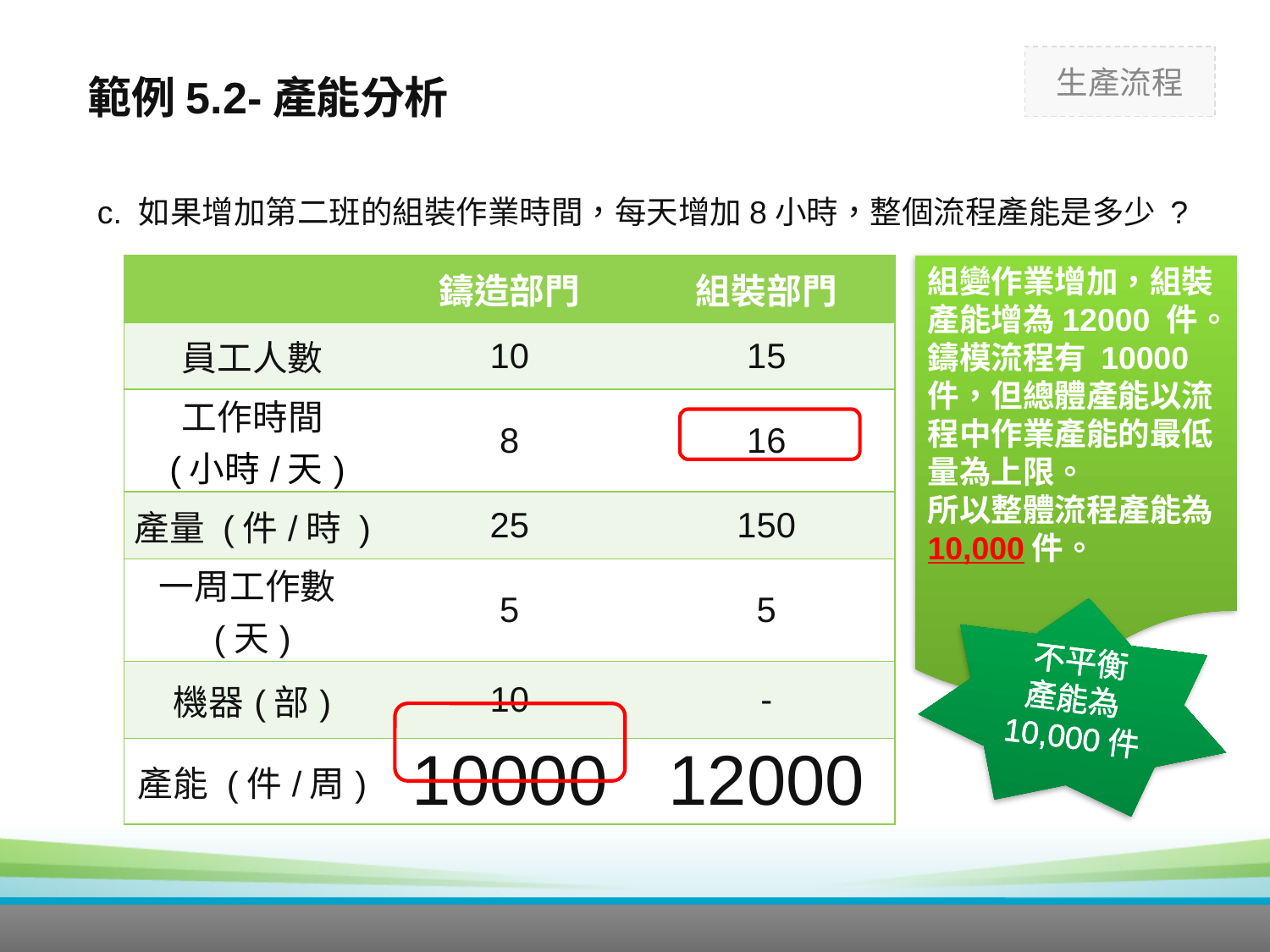

範例5.2-產能分析
c. 如果增加第二班的組裝作業時間，每天增加8小時，整個流程產能是多少 ?
|  | 鑄造部門 | 組裝部門 |
| --- | --- | --- |
| 員工人數 | 10 | 15 |
| 工作時間 (小時/天) | 8 | 16 |
| 產量 (件/時 ) | 25 | 150 |
| 一周工作數(天) | 5 | 5 |
| 機器(部) | 10 | - |
| 產能 (件/周) | 10000 | 12000 |
組變作業增加，組裝產能增為12000 件。
鑄模流程有 10000 件，但總體產能以流程中作業產能的最低量為上限。
所以整體流程產能為10,000件。

不平衡
產能為10,000件